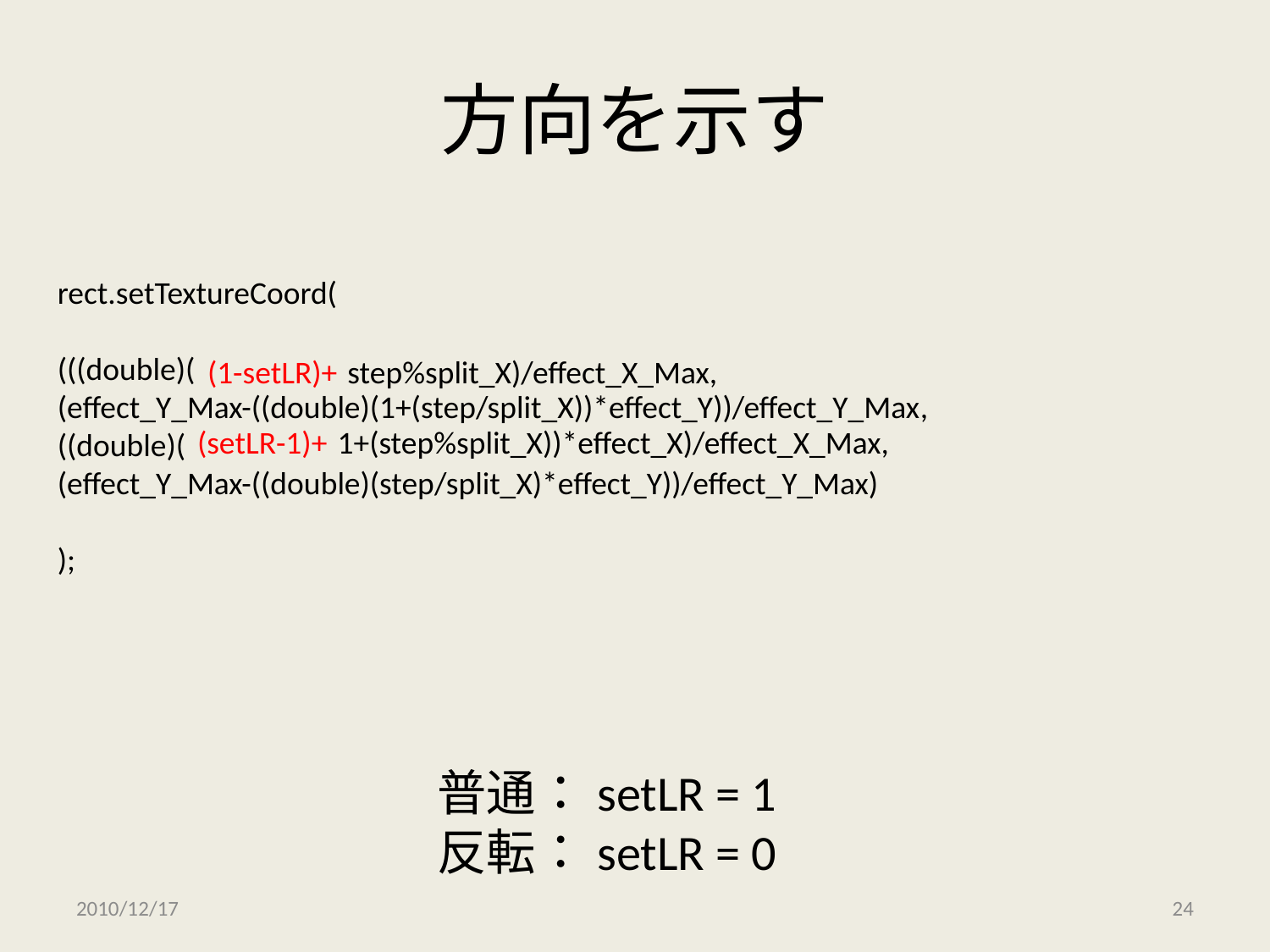

# 方向を示す
rect.setTextureCoord(

(((double)(
(effect_Y_Max-((double)(1+(step/split_X))*effect_Y))/effect_Y_Max,
((double)(
(effect_Y_Max-((double)(step/split_X)*effect_Y))/effect_Y_Max)

);
(1-setLR)+
step%split_X)/effect_X_Max,
(setLR-1)+
1+(step%split_X))*effect_X)/effect_X_Max,
普通：setLR = 1
反転：setLR = 0
2010/12/17
24